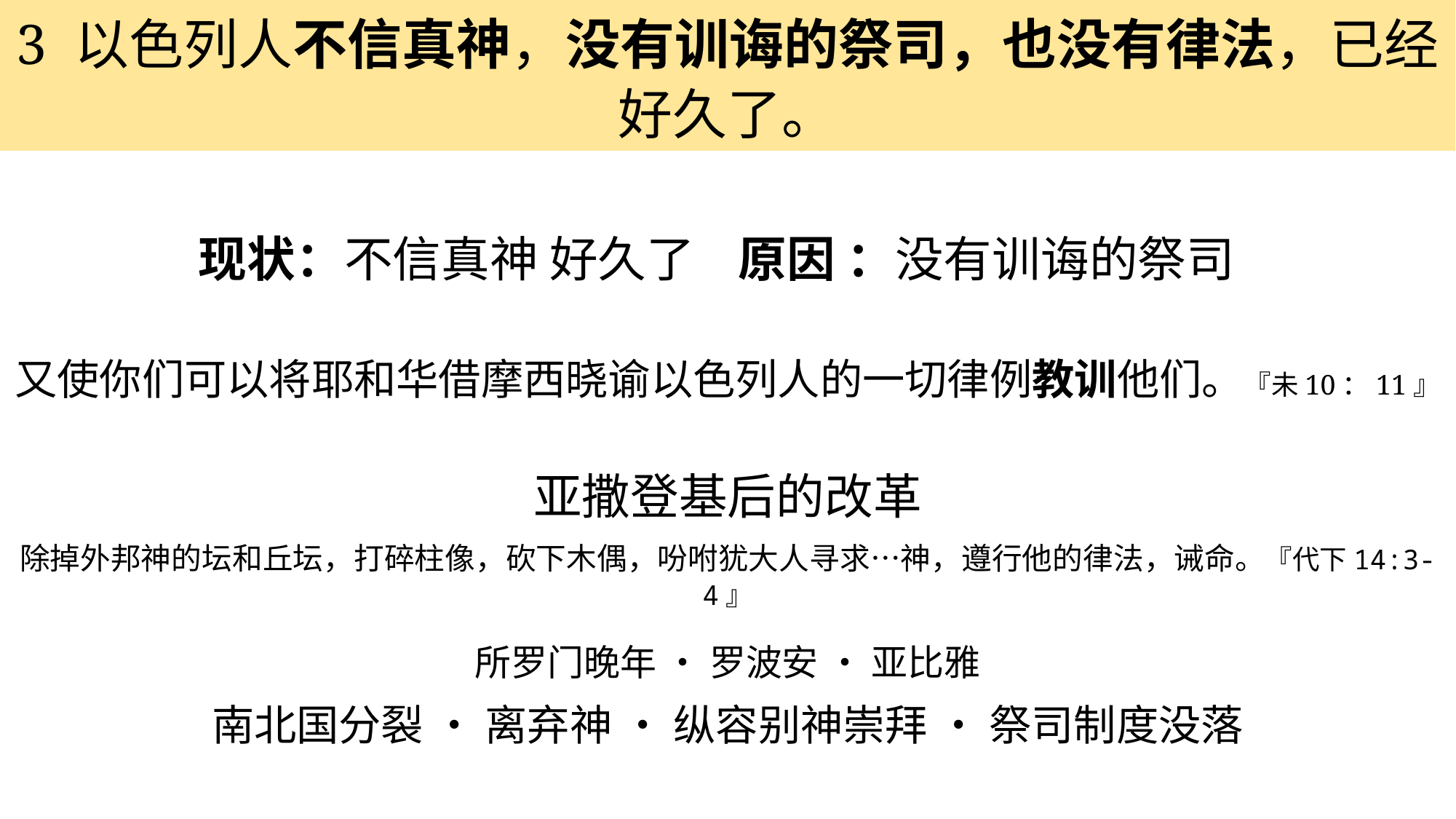

3 以色列人不信真神，没有训诲的祭司，也没有律法，已经好久了。
现状：不信真神 好久了
原因 ：没有训诲的祭司
又使你们可以将耶和华借摩西晓谕以色列人的一切律例教训他们。『未10：11』
亚撒登基后的改革
除掉外邦神的坛和丘坛，打碎柱像，砍下木偶，吩咐犹大人寻求…神，遵行他的律法，诫命。『代下14:3-4』
所罗门晚年 • 罗波安 • 亚比雅
南北国分裂 • 离弃神 • 纵容别神崇拜 • 祭司制度没落